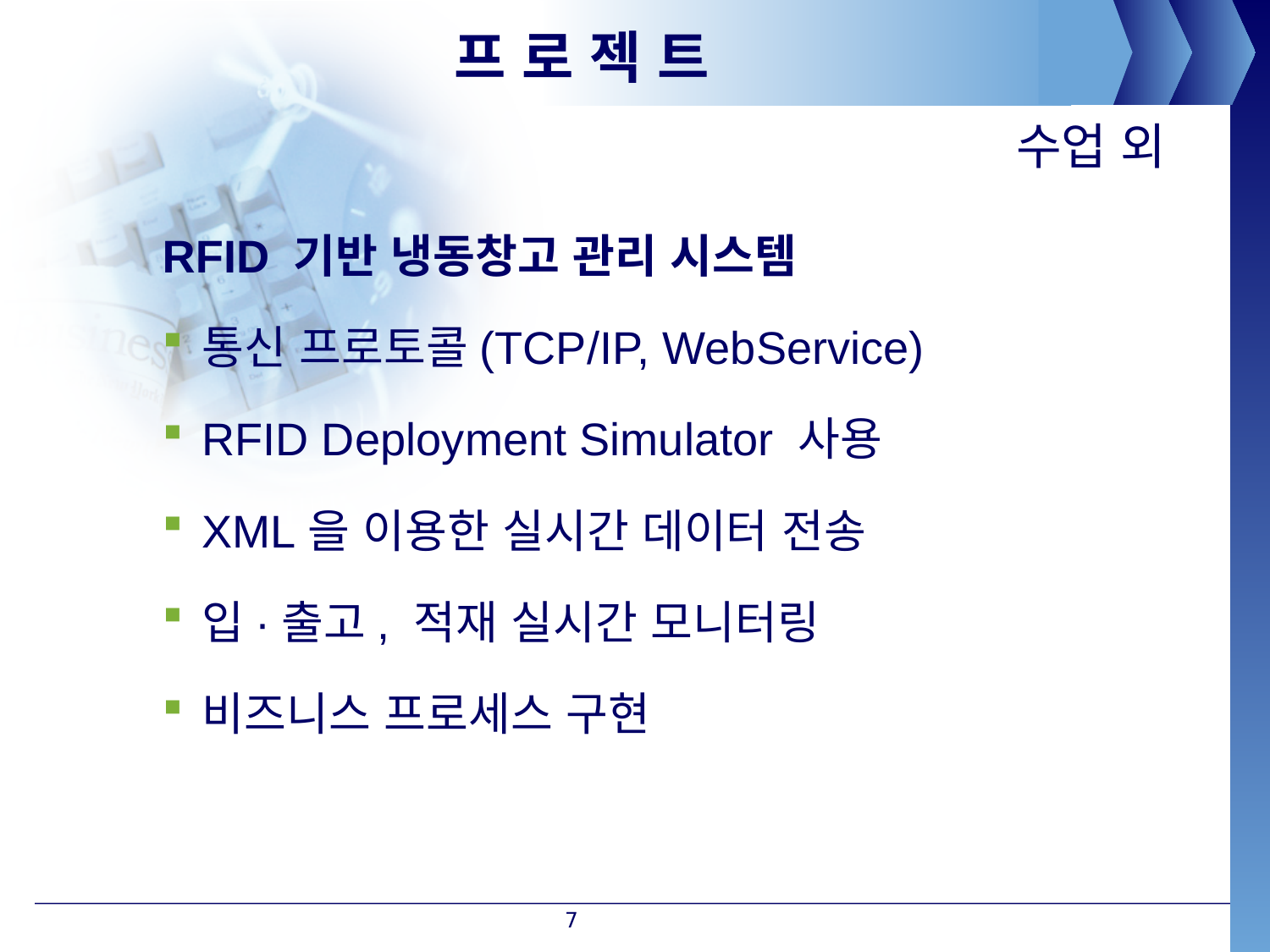

# 프 로 젝 트
수업 외
RFID 기반 냉동창고 관리 시스템
통신 프로토콜(TCP/IP, WebService)
RFID Deployment Simulator 사용
XML을 이용한 실시간 데이터 전송
입·출고, 적재 실시간 모니터링
비즈니스 프로세스 구현

7